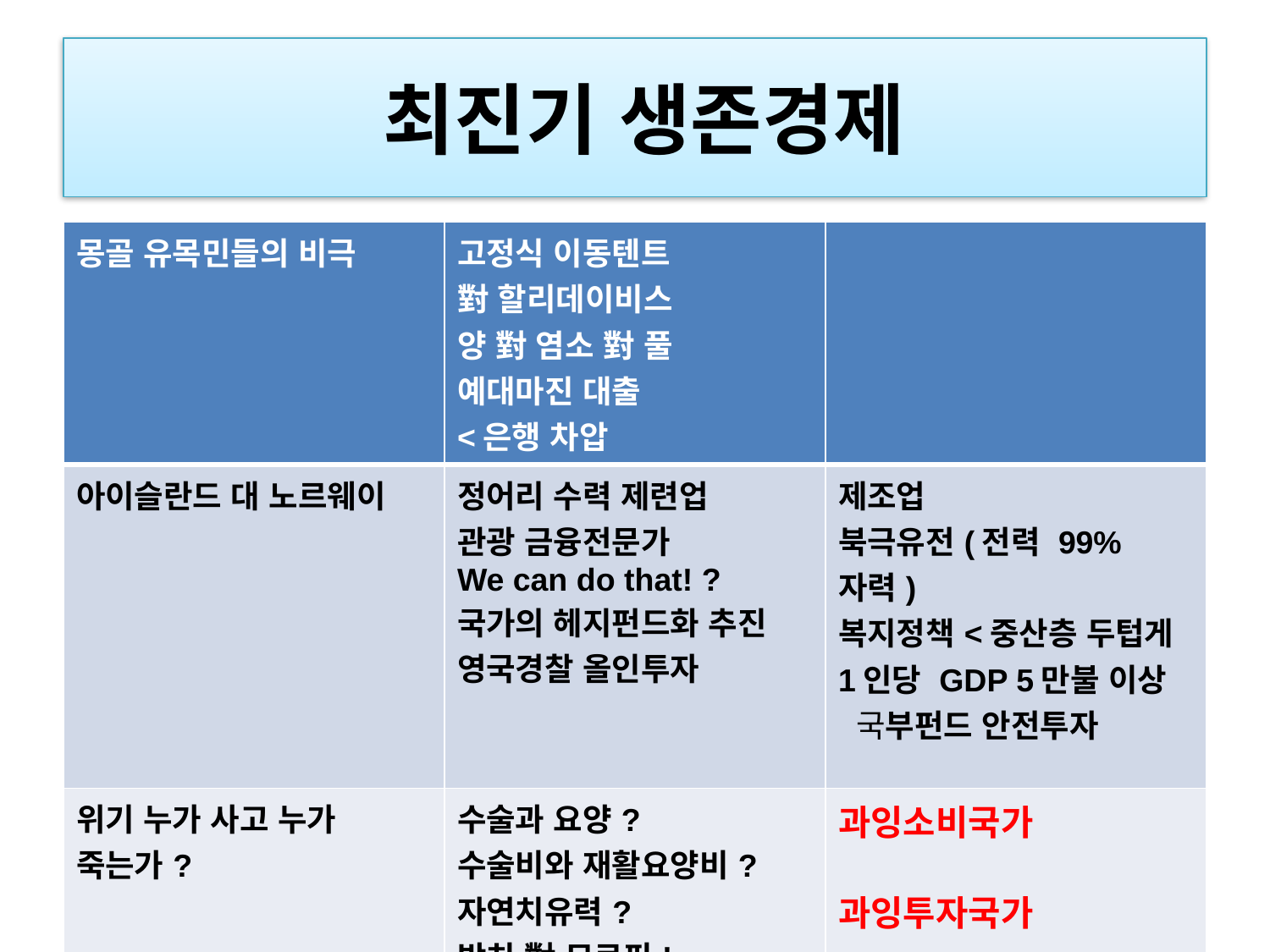

# ﻿최진기 생존경제
| 몽골 유목민들의 비극 | 고정식 이동텐트  對 할리데이비스  양 對 염소 對 풀   예대마진 대출 <은행 차압 |  |
| --- | --- | --- |
| 아이슬란드 대 노르웨이 | 정어리 수력 제련업   관광 금융전문가  We can do that! ?  국가의 헤지펀드화 추진  영국경찰 올인투자 | 제조업 북극유전(전력 99% 자력) 복지정책<중산층 두텁게 1인당 GDP 5만불 이상  국부펀드 안전투자 |
| 위기 누가 사고 누가 죽는가? | 수술과 요양?  수술비와 재활요양비?  자연치유력?  방치 對 모르핀!  근본적 체질개선 | 과잉소비국가 과잉투자국가 |